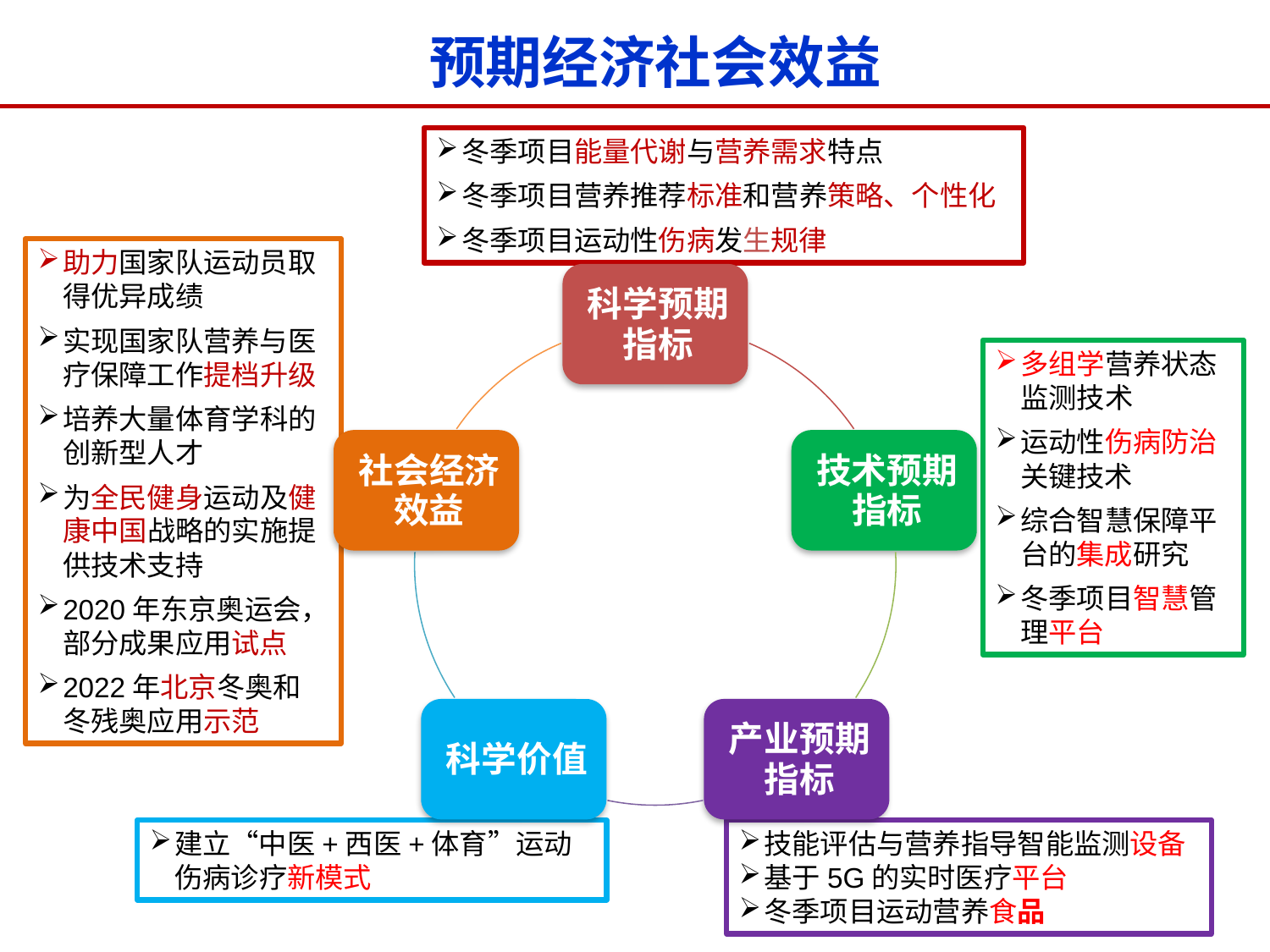

预期经济社会效益
冬季项目能量代谢与营养需求特点
冬季项目营养推荐标准和营养策略、个性化
冬季项目运动性伤病发生规律
助力国家队运动员取得优异成绩
实现国家队营养与医疗保障工作提档升级
培养大量体育学科的创新型人才
为全民健身运动及健康中国战略的实施提供技术支持
2020年东京奥运会，部分成果应用试点
2022年北京冬奥和冬残奥应用示范
科学预期
指标
技术预期
指标
产业预期
指标
科学价值
社会经济
效益
多组学营养状态监测技术
运动性伤病防治关键技术
综合智慧保障平台的集成研究
冬季项目智慧管理平台
建立“中医+西医+体育”运动伤病诊疗新模式
技能评估与营养指导智能监测设备
基于5G的实时医疗平台
冬季项目运动营养食品